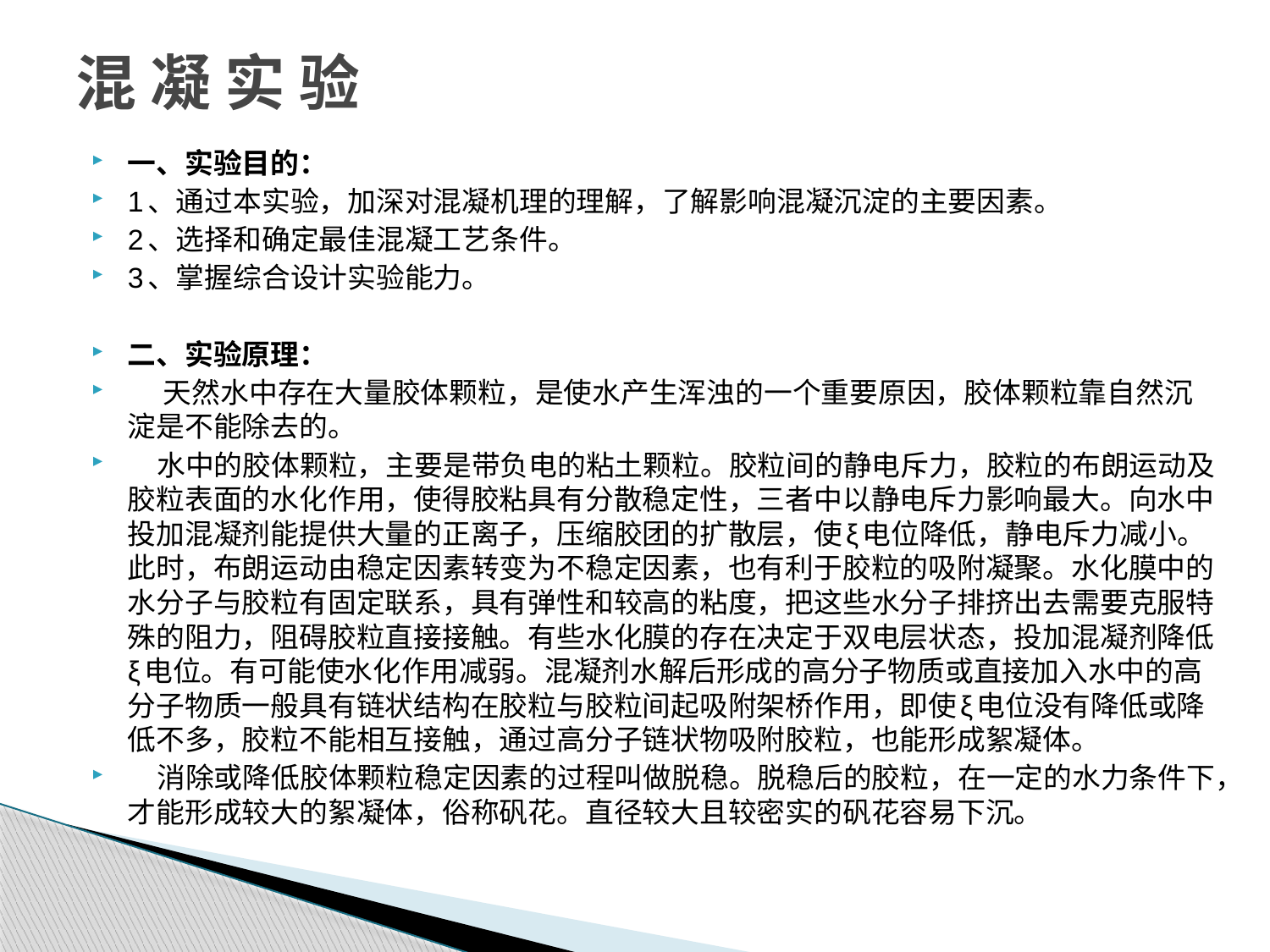

# 混 凝 实 验
一、实验目的：
1、通过本实验，加深对混凝机理的理解，了解影响混凝沉淀的主要因素。
2、选择和确定最佳混凝工艺条件。
3、掌握综合设计实验能力。

二、实验原理：
     天然水中存在大量胶体颗粒，是使水产生浑浊的一个重要原因，胶体颗粒靠自然沉淀是不能除去的。
    水中的胶体颗粒，主要是带负电的粘土颗粒。胶粒间的静电斥力，胶粒的布朗运动及胶粒表面的水化作用，使得胶粘具有分散稳定性，三者中以静电斥力影响最大。向水中投加混凝剂能提供大量的正离子，压缩胶团的扩散层，使ξ电位降低，静电斥力减小。此时，布朗运动由稳定因素转变为不稳定因素，也有利于胶粒的吸附凝聚。水化膜中的水分子与胶粒有固定联系，具有弹性和较高的粘度，把这些水分子排挤出去需要克服特殊的阻力，阻碍胶粒直接接触。有些水化膜的存在决定于双电层状态，投加混凝剂降低ξ电位。有可能使水化作用减弱。混凝剂水解后形成的高分子物质或直接加入水中的高分子物质一般具有链状结构在胶粒与胶粒间起吸附架桥作用，即使ξ电位没有降低或降低不多，胶粒不能相互接触，通过高分子链状物吸附胶粒，也能形成絮凝体。
    消除或降低胶体颗粒稳定因素的过程叫做脱稳。脱稳后的胶粒，在一定的水力条件下，才能形成较大的絮凝体，俗称矾花。直径较大且较密实的矾花容易下沉。